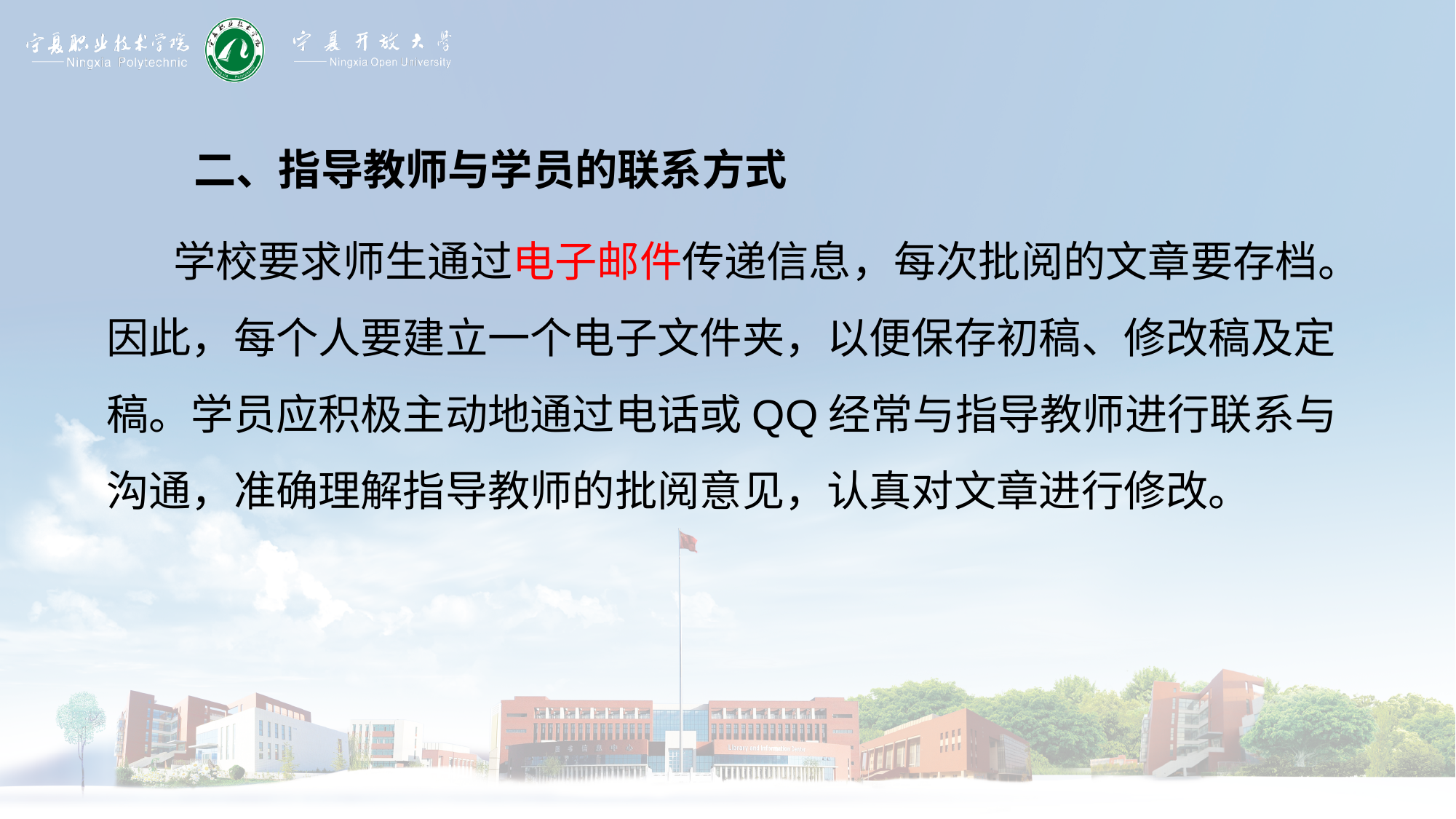

二、指导教师与学员的联系方式
      学校要求师生通过电子邮件传递信息，每次批阅的文章要存档。因此，每个人要建立一个电子文件夹，以便保存初稿、修改稿及定稿。学员应积极主动地通过电话或QQ经常与指导教师进行联系与沟通，准确理解指导教师的批阅意见，认真对文章进行修改。